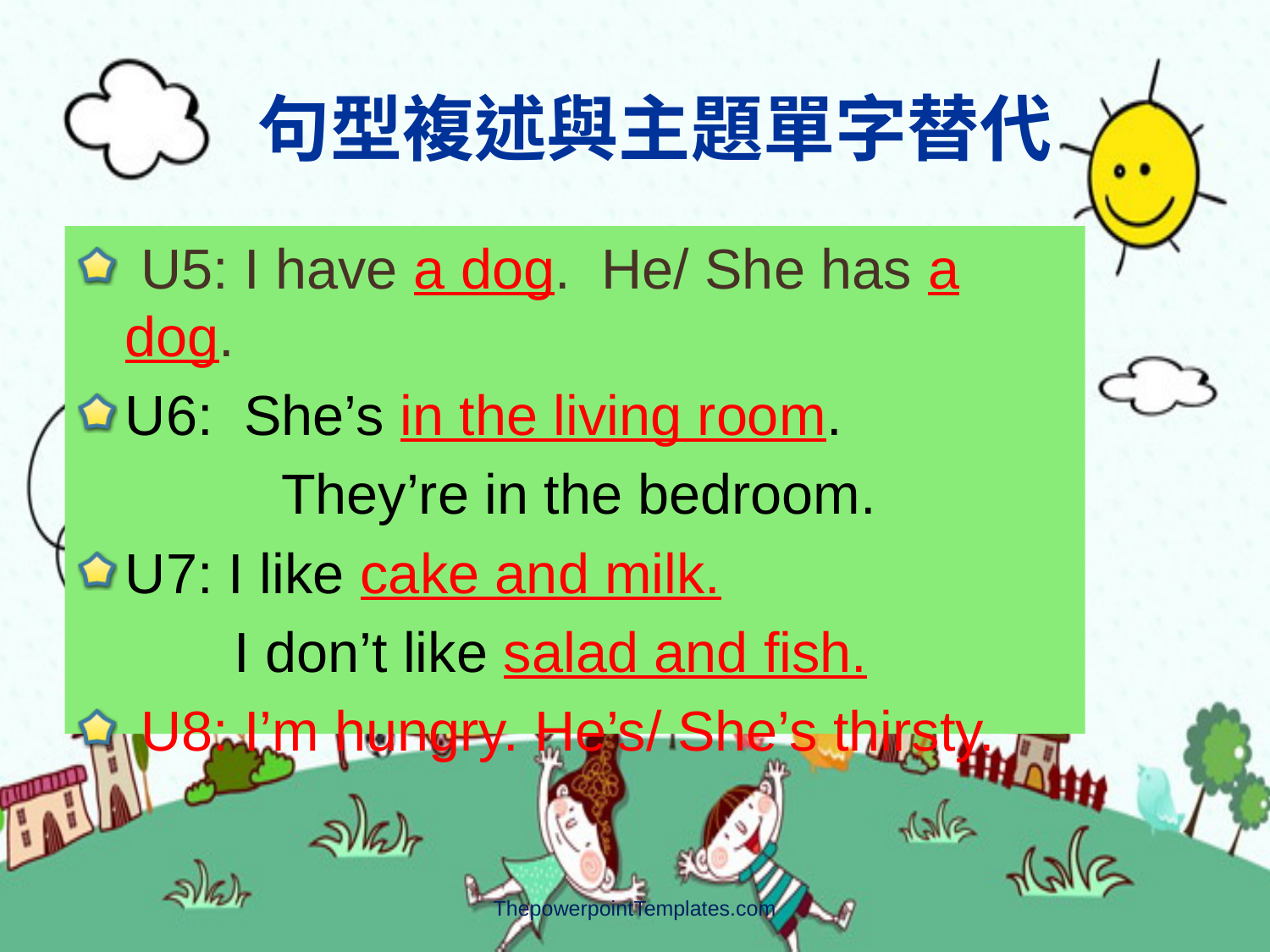

# 句型複述與主題單字替代
 U5: I have a dog.  He/ She has a dog.
U6:  She’s in the living room.
             They’re in the bedroom.
U7: I like cake and milk.
          I don’t like salad and fish.
 U8: I’m hungry. He’s/ She’s thirsty.

ThepowerpointTemplates.com